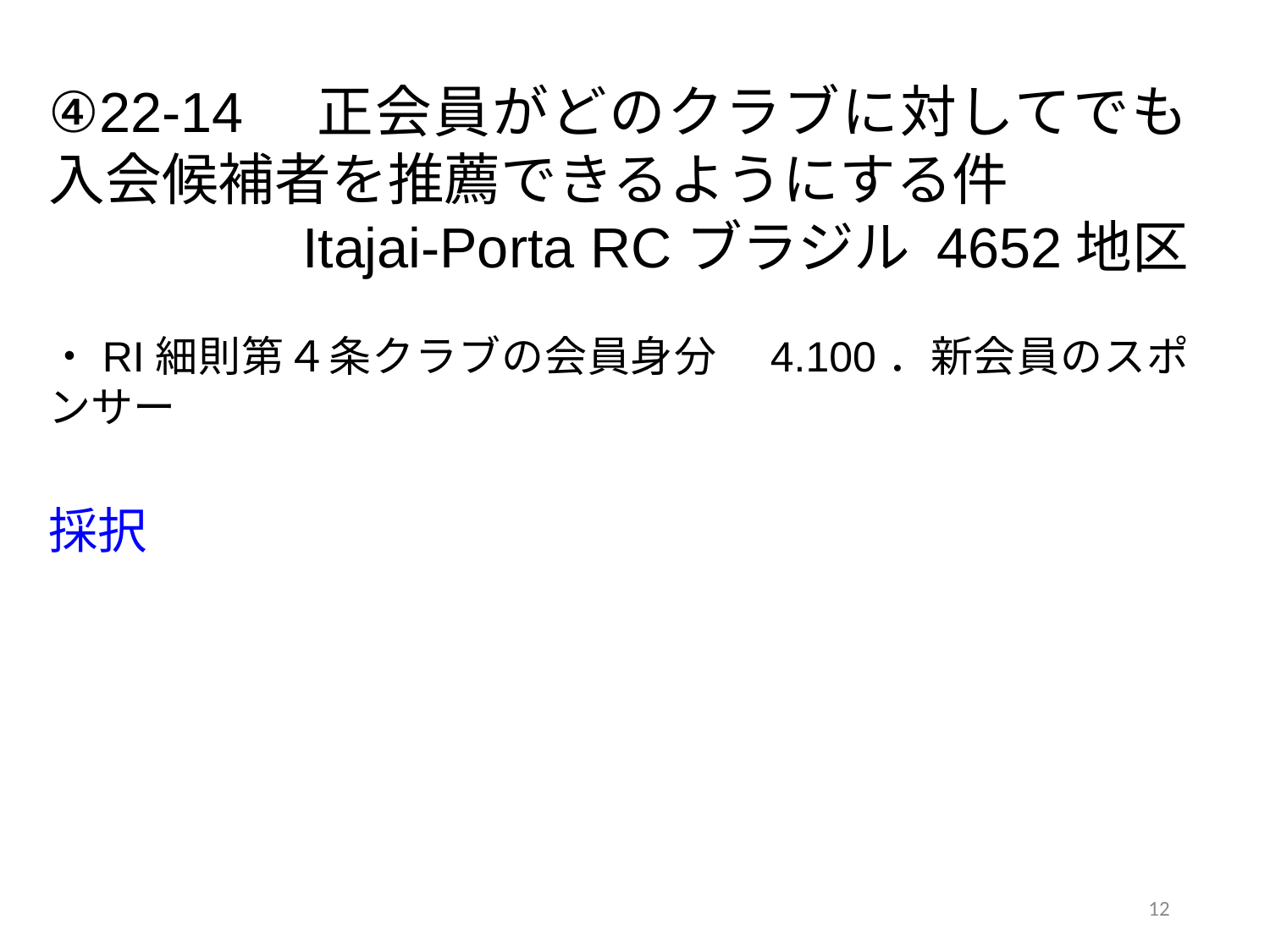

④22-14　正会員がどのクラブに対してでも入会候補者を推薦できるようにする件
Itajai-Porta RCブラジル 4652地区

・RI細則第４条クラブの会員身分　4.100．新会員のスポンサー

採択
12